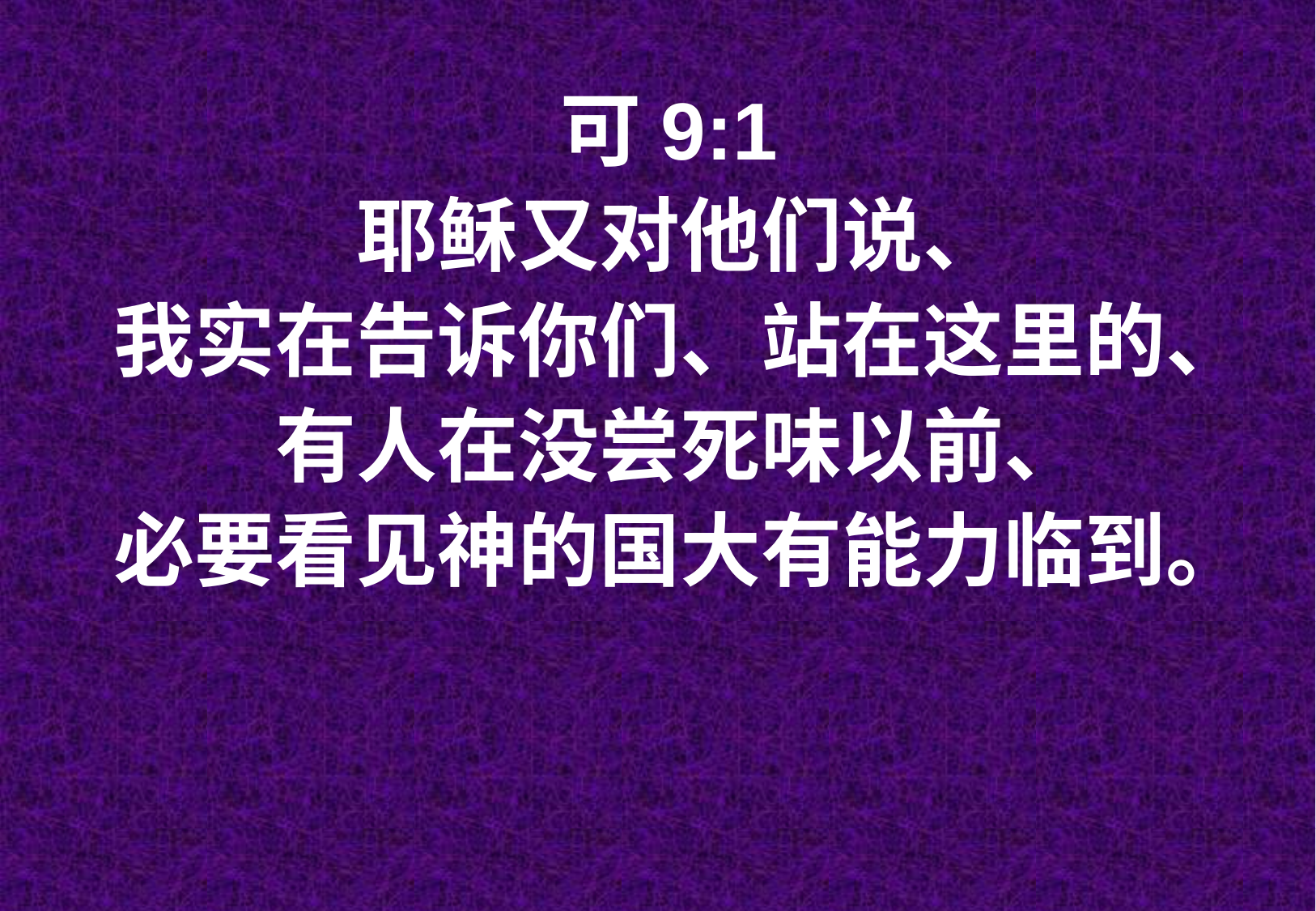

可9:1
耶稣又对他们说、
我实在告诉你们、站在这里的、
有人在没尝死味以前、
必要看见神的国大有能力临到。